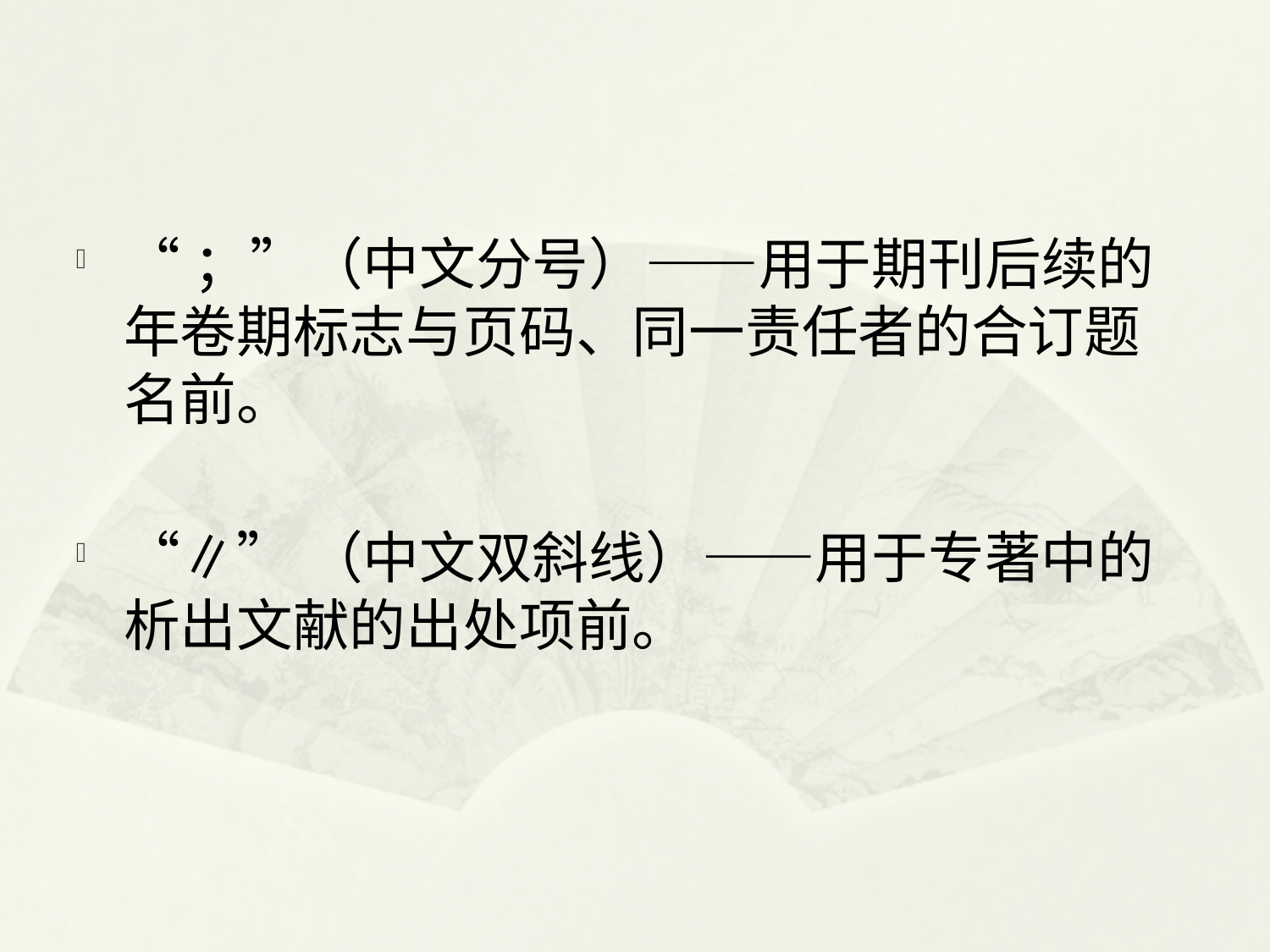

“；”（中文分号）——用于期刊后续的年卷期标志与页码、同一责任者的合订题名前。

“∥”（中文双斜线）——用于专著中的析出文献的出处项前。